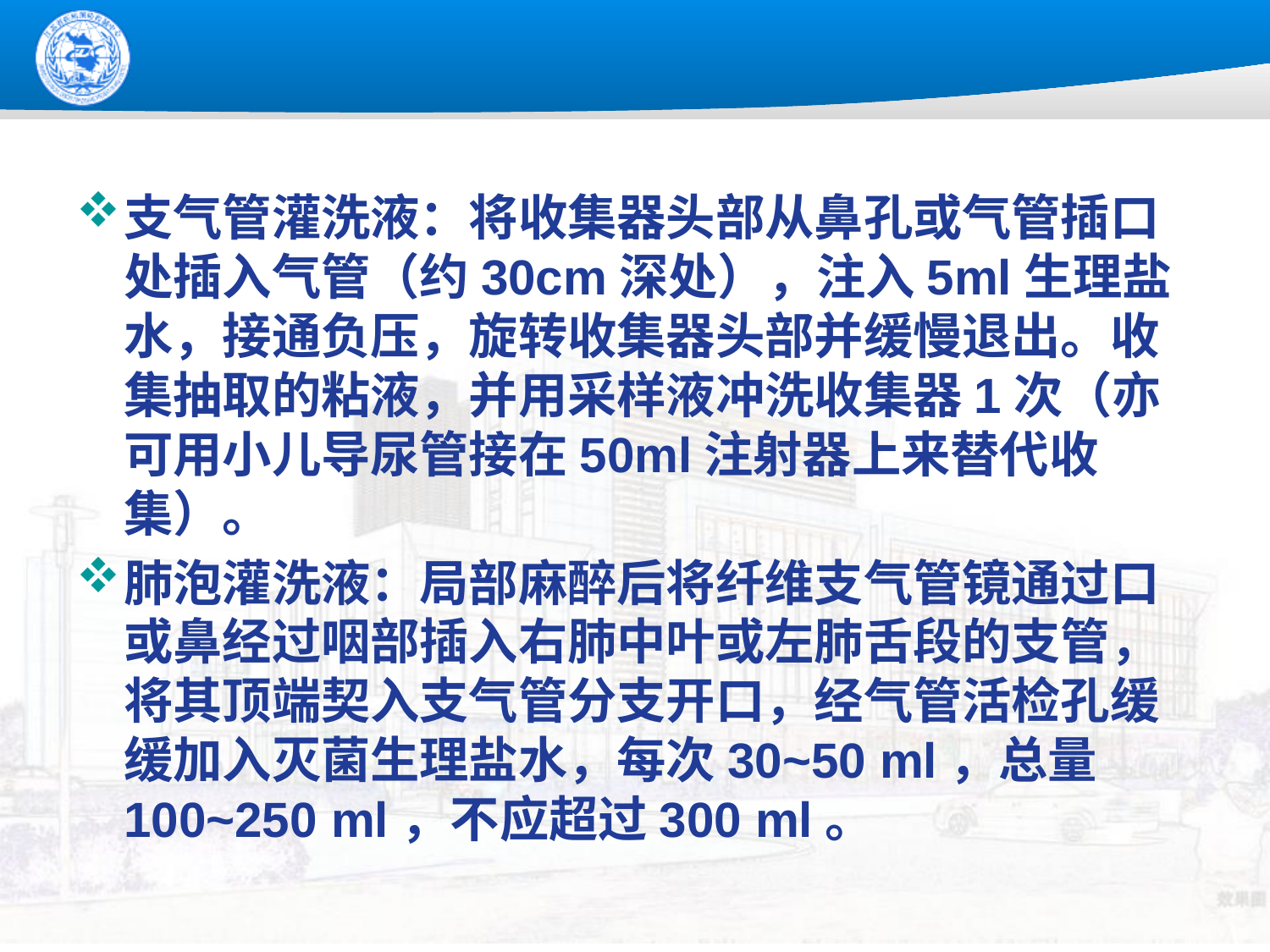

#
支气管灌洗液：将收集器头部从鼻孔或气管插口处插入气管（约30cm深处），注入5ml生理盐水，接通负压，旋转收集器头部并缓慢退出。收集抽取的粘液，并用采样液冲洗收集器1次（亦可用小儿导尿管接在50ml注射器上来替代收集）。
肺泡灌洗液：局部麻醉后将纤维支气管镜通过口或鼻经过咽部插入右肺中叶或左肺舌段的支管，将其顶端契入支气管分支开口，经气管活检孔缓缓加入灭菌生理盐水，每次30~50 ml，总量100~250 ml，不应超过300 ml。